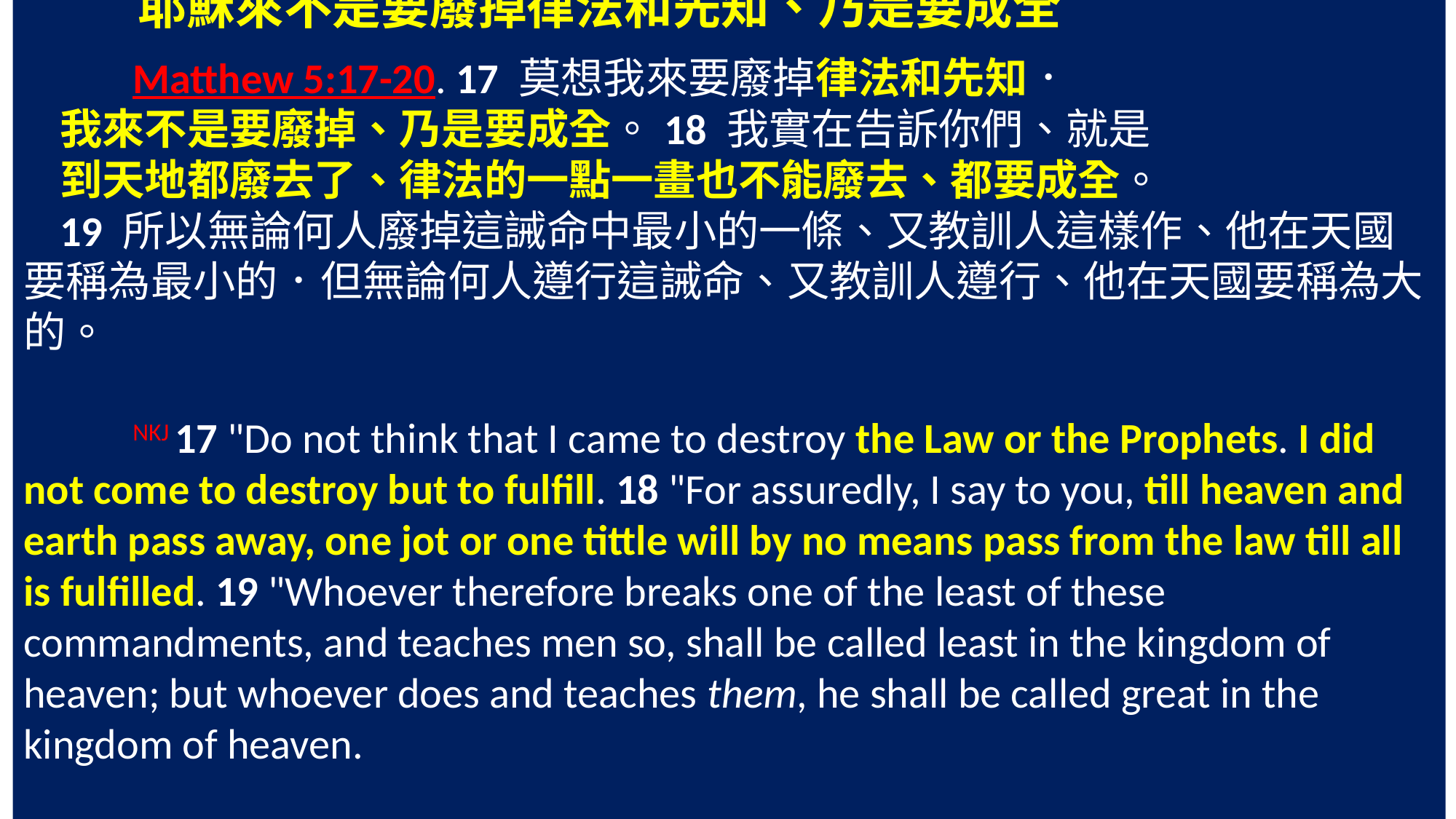

耶穌來不是要廢掉律法和先知、乃是要成全

	Matthew 5:17-20. 17 莫想我來要廢掉律法和先知．
我來不是要廢掉、乃是要成全。18 我實在告訴你們、就是
到天地都廢去了、律法的一點一畫也不能廢去、都要成全。
19 所以無論何人廢掉這誡命中最小的一條、又教訓人這樣作、他在天國要稱為最小的．但無論何人遵行這誡命、又教訓人遵行、他在天國要稱為大的。

	NKJ 17 "Do not think that I came to destroy the Law or the Prophets. I did not come to destroy but to fulfill. 18 "For assuredly, I say to you, till heaven and earth pass away, one jot or one tittle will by no means pass from the law till all is fulfilled. 19 "Whoever therefore breaks one of the least of these commandments, and teaches men so, shall be called least in the kingdom of heaven; but whoever does and teaches them, he shall be called great in the kingdom of heaven.